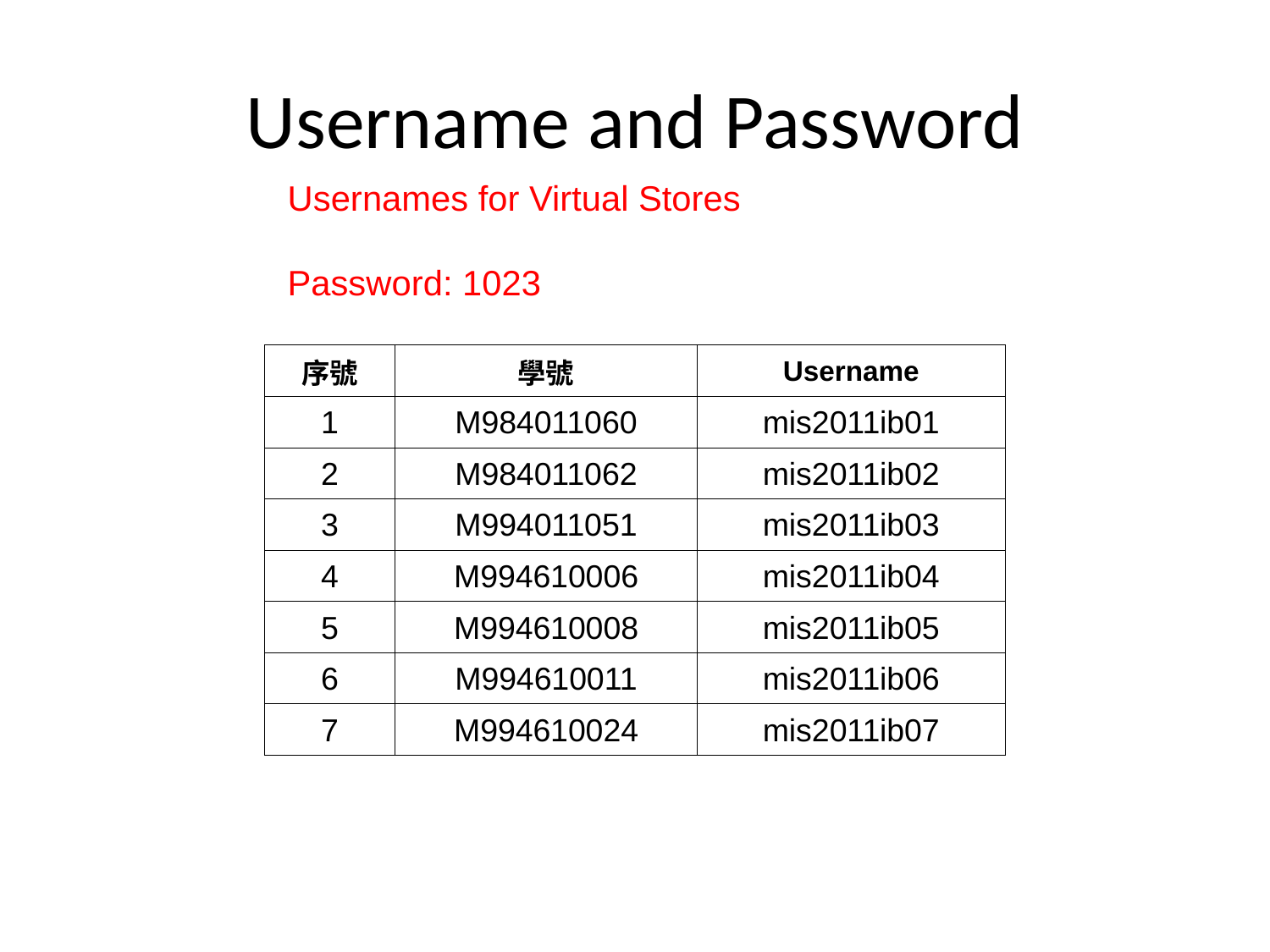

# Username and Password
Usernames for Virtual Stores

Password: 1023

| 序號 | 學號 | Username |
| --- | --- | --- |
| 1 | M984011060 | mis2011ib01 |
| 2 | M984011062 | mis2011ib02 |
| 3 | M994011051 | mis2011ib03 |
| 4 | M994610006 | mis2011ib04 |
| 5 | M994610008 | mis2011ib05 |
| 6 | M994610011 | mis2011ib06 |
| 7 | M994610024 | mis2011ib07 |